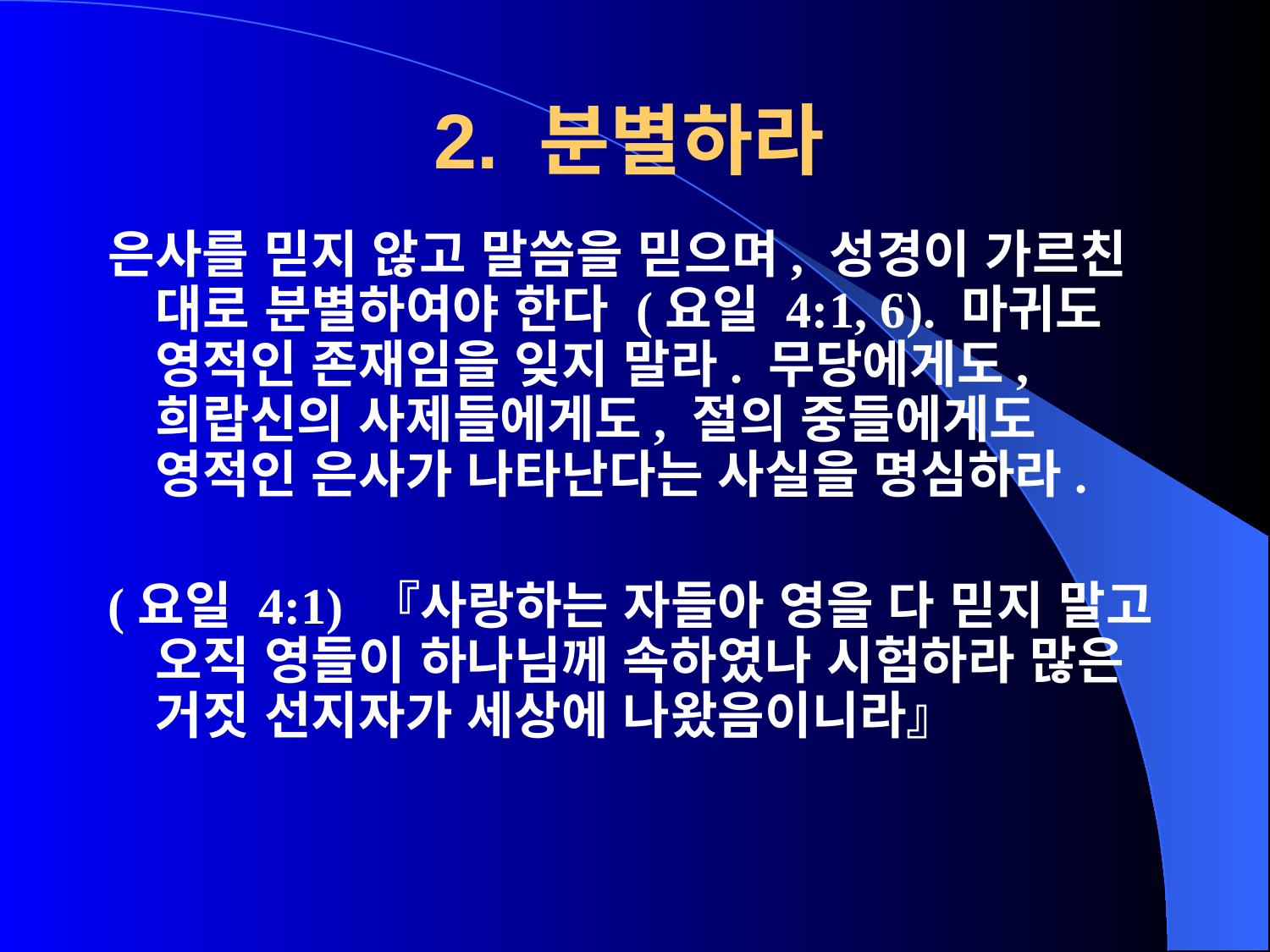

# 2. 분별하라
은사를 믿지 않고 말씀을 믿으며, 성경이 가르친 대로 분별하여야 한다 (요일 4:1, 6). 마귀도 영적인 존재임을 잊지 말라. 무당에게도, 희랍신의 사제들에게도, 절의 중들에게도 영적인 은사가 나타난다는 사실을 명심하라.

(요일 4:1) 『사랑하는 자들아 영을 다 믿지 말고 오직 영들이 하나님께 속하였나 시험하라 많은 거짓 선지자가 세상에 나왔음이니라』